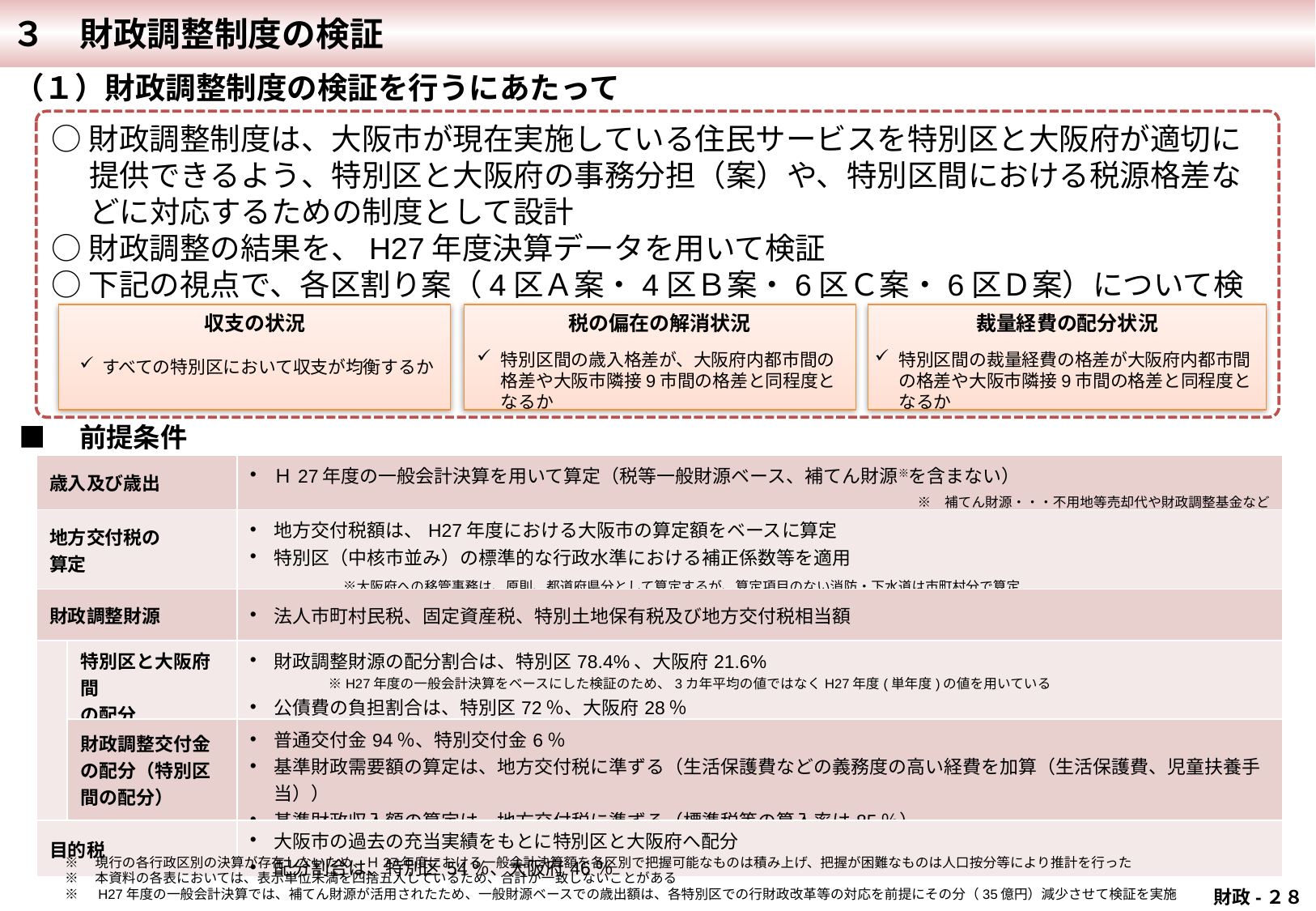

３　財政調整制度の検証
（１）財政調整制度の検証を行うにあたって
○財政調整制度は、大阪市が現在実施している住民サービスを特別区と大阪府が適切に提供できるよう、特別区と大阪府の事務分担（案）や、特別区間における税源格差などに対応するための制度として設計
○財政調整の結果を、H27年度決算データを用いて検証
○下記の視点で、各区割り案（4区Ａ案・4区Ｂ案・6区Ｃ案・6区Ｄ案）について検証

収支の状況
税の偏在の解消状況
裁量経費の配分状況
特別区間の裁量経費の格差が大阪府内都市間の格差や大阪市隣接9市間の格差と同程度となるか
特別区間の歳入格差が、大阪府内都市間の格差や大阪市隣接9市間の格差と同程度となるか
 すべての特別区において収支が均衡するか
■　前提条件
| 歳入及び歳出 |  | Ｈ27年度の一般会計決算を用いて算定（税等一般財源ベース、補てん財源※を含まない）　　 　　　　※　補てん財源・・・不用地等売却代や財政調整基金など |
| --- | --- | --- |
| 地方交付税の 算定 |  | 地方交付税額は、H27年度における大阪市の算定額をベースに算定 特別区（中核市並み）の標準的な行政水準における補正係数等を適用 　　　　　※大阪府への移管事務は、原則、都道府県分として算定するが、算定項目のない消防・下水道は市町村分で算定 |
| 財政調整財源 |  | 法人市町村民税、固定資産税、特別土地保有税及び地方交付税相当額 |
|  | 特別区と大阪府間 の配分 | 財政調整財源の配分割合は、特別区78.4%、大阪府21.6% 　　　　※H27年度の一般会計決算をベースにした検証のため、3カ年平均の値ではなくH27年度(単年度)の値を用いている 公債費の負担割合は、特別区72％、大阪府28％ |
|  | 財政調整交付金の配分（特別区間の配分） | 普通交付金94％、特別交付金6％ 基準財政需要額の算定は、地方交付税に準ずる（生活保護費などの義務度の高い経費を加算（生活保護費、児童扶養手当）） 基準財政収入額の算定は、地方交付税に準ずる（標準税等の算入率は85％） |
| 目的税 |  | 大阪市の過去の充当実績をもとに特別区と大阪府へ配分 配分割合は、特別区54％、大阪府46％ |
※　現行の各行政区別の決算が存在しないため、Ｈ27年度における一般会計決算額を各区別で把握可能なものは積み上げ、把握が困難なものは人口按分等により推計を行った
※　本資料の各表においては、表示単位未満を四捨五入しているため、合計が一致しないことがある
※　H27年度の一般会計決算では、補てん財源が活用されたため、一般財源ベースでの歳出額は、各特別区での行財政改革等の対応を前提にその分（35億円）減少させて検証を実施
 財政-２８